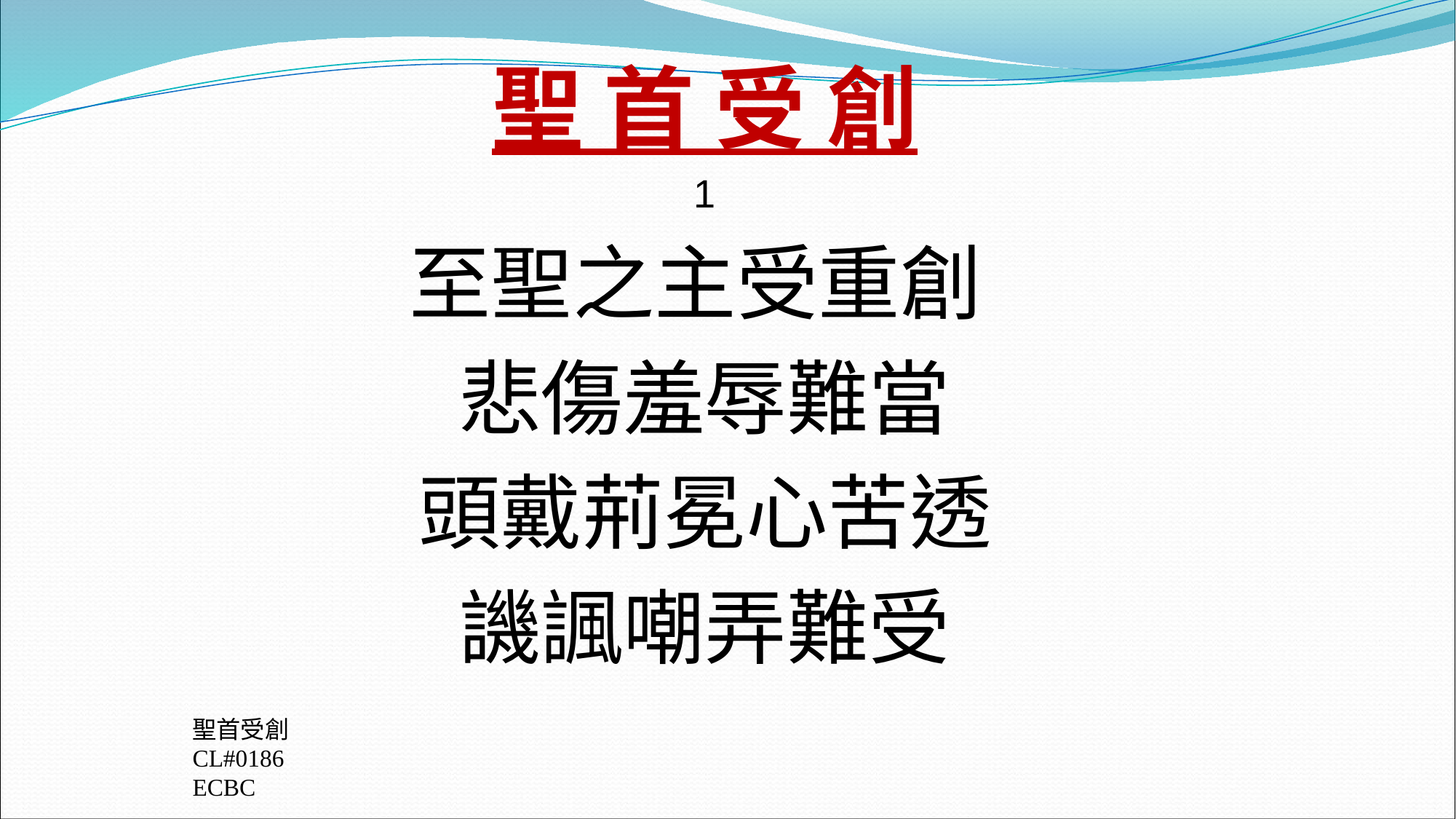

聖 首 受 創
1
至聖之主受重創
悲傷羞辱難當
頭戴荊冕心苦透
譏諷嘲弄難受
聖首受創
CL#0186
ECBC